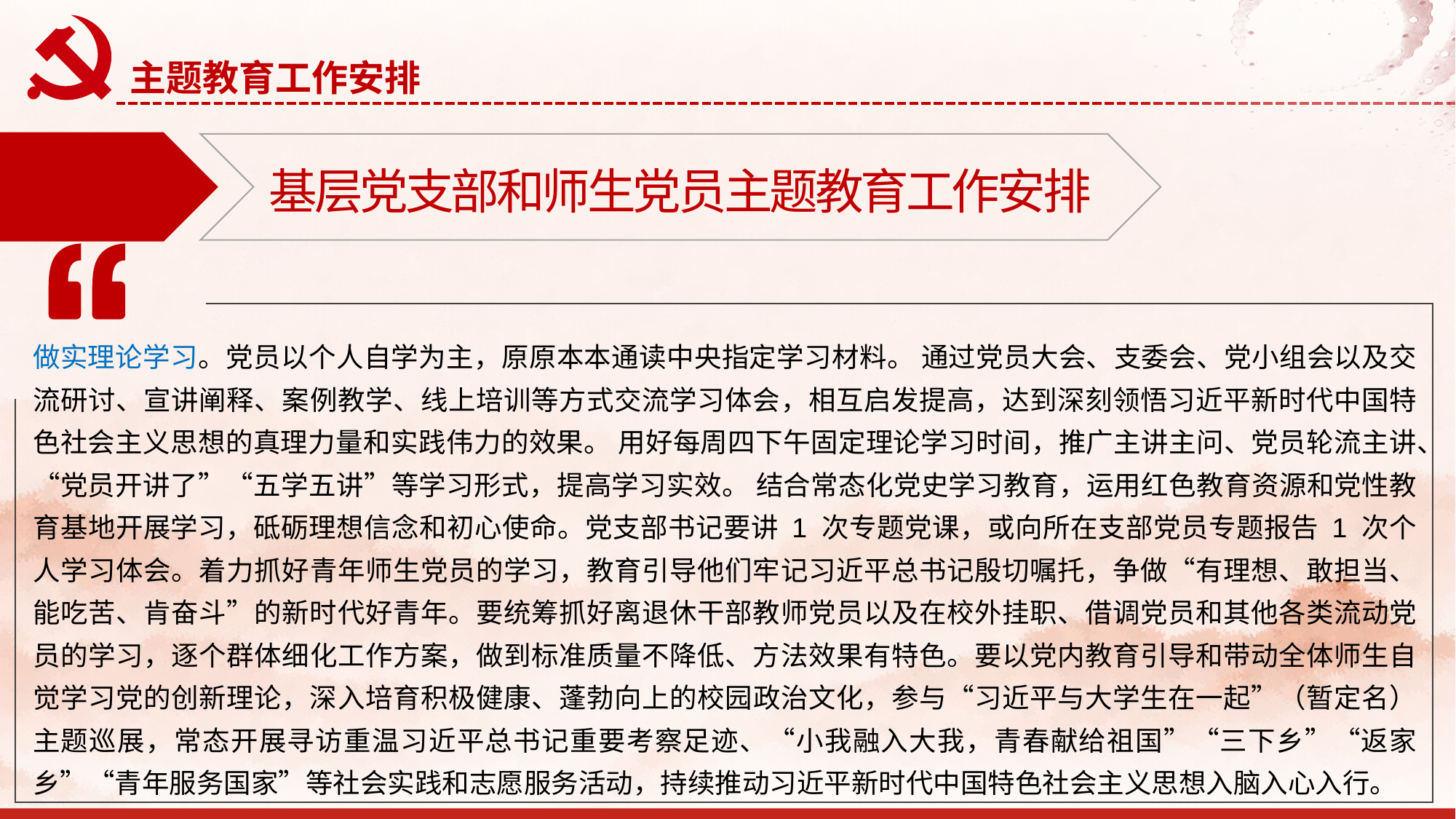

主题教育工作安排

基层党支部和师生党员主题教育工作安排

做实理论学习。党员以个人自学为主，原原本本通读中央指定学习材料。 通过党员大会、支委会、党小组会以及交流研讨、宣讲阐释、案例教学、线上培训等方式交流学习体会，相互启发提高，达到深刻领悟习近平新时代中国特色社会主义思想的真理力量和实践伟力的效果。 用好每周四下午固定理论学习时间，推广主讲主问、党员轮流主讲、“党员开讲了”“五学五讲”等学习形式，提高学习实效。 结合常态化党史学习教育，运用红色教育资源和党性教育基地开展学习，砥砺理想信念和初心使命。党支部书记要讲 1 次专题党课，或向所在支部党员专题报告 1 次个人学习体会。着力抓好青年师生党员的学习，教育引导他们牢记习近平总书记殷切嘱托，争做“有理想、敢担当、能吃苦、肯奋斗”的新时代好青年。要统筹抓好离退休干部教师党员以及在校外挂职、借调党员和其他各类流动党员的学习，逐个群体细化工作方案，做到标准质量不降低、方法效果有特色。要以党内教育引导和带动全体师生自觉学习党的创新理论，深入培育积极健康、蓬勃向上的校园政治文化，参与“习近平与大学生在一起”（暂定名）主题巡展，常态开展寻访重温习近平总书记重要考察足迹、“小我融入大我，青春献给祖国”“三下乡”“返家乡”“青年服务国家”等社会实践和志愿服务活动，持续推动习近平新时代中国特色社会主义思想入脑入心入行。